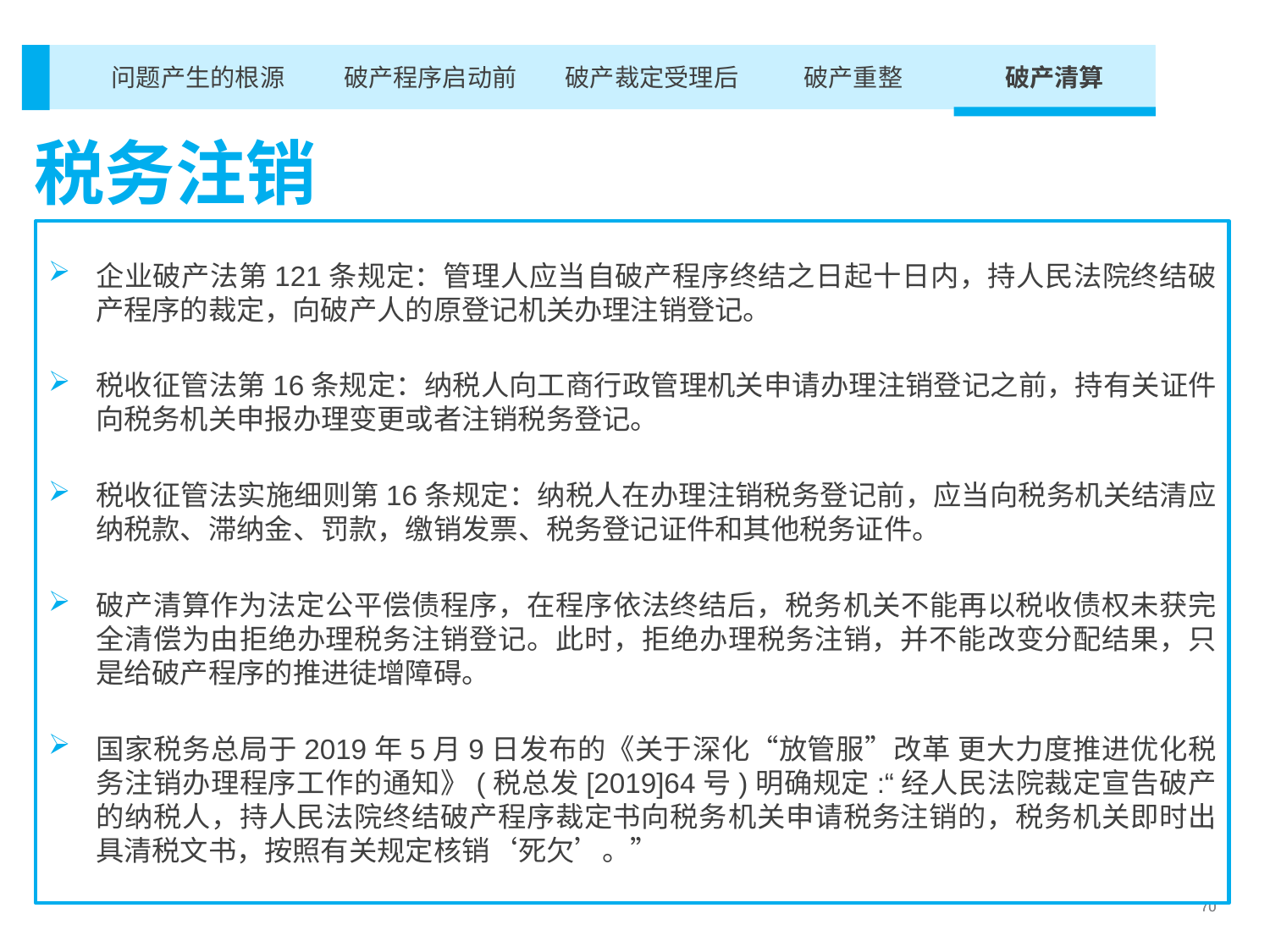

破产重整
破产清算
破产裁定受理后
破产程序启动前
问题产生的根源

税务注销
企业破产法第121条规定：管理人应当自破产程序终结之日起十日内，持人民法院终结破产程序的裁定，向破产人的原登记机关办理注销登记。
税收征管法第16条规定：纳税人向工商行政管理机关申请办理注销登记之前，持有关证件向税务机关申报办理变更或者注销税务登记。
税收征管法实施细则第16条规定：纳税人在办理注销税务登记前，应当向税务机关结清应纳税款、滞纳金、罚款，缴销发票、税务登记证件和其他税务证件。
破产清算作为法定公平偿债程序，在程序依法终结后，税务机关不能再以税收债权未获完全清偿为由拒绝办理税务注销登记。此时，拒绝办理税务注销，并不能改变分配结果，只是给破产程序的推进徒增障碍。
国家税务总局于2019年5月9日发布的《关于深化“放管服”改革 更大力度推进优化税务注销办理程序工作的通知》(税总发[2019]64号)明确规定:“经人民法院裁定宣告破产的纳税人，持人民法院终结破产程序裁定书向税务机关申请税务注销的，税务机关即时出具清税文书，按照有关规定核销‘死欠’。”
70
70